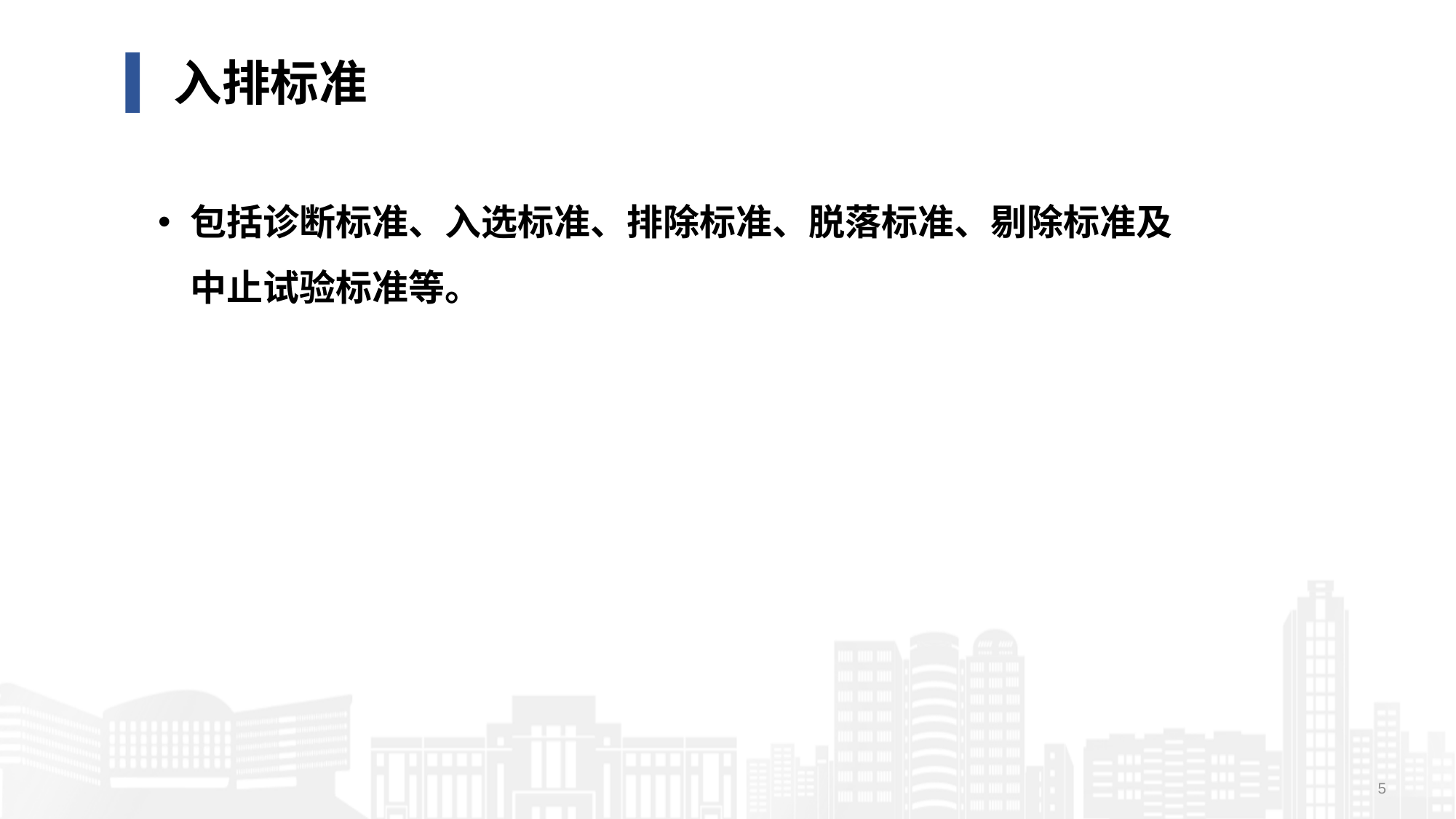

入排标准
包括诊断标准、入选标准、排除标准、脱落标准、剔除标准及中止试验标准等。